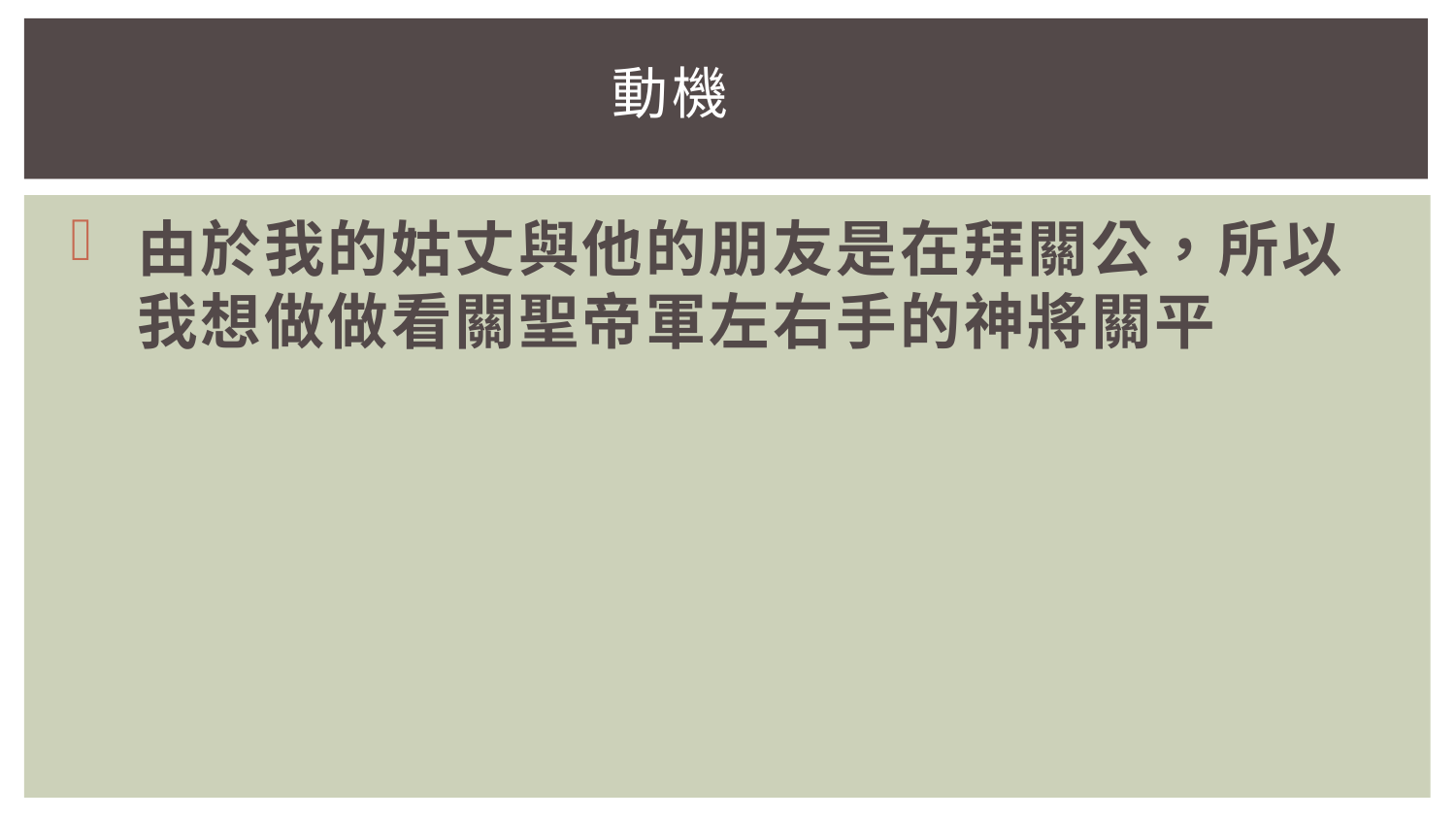

# 動機
由於我的姑丈與他的朋友是在拜關公，所以我想做做看關聖帝軍左右手的神將關平